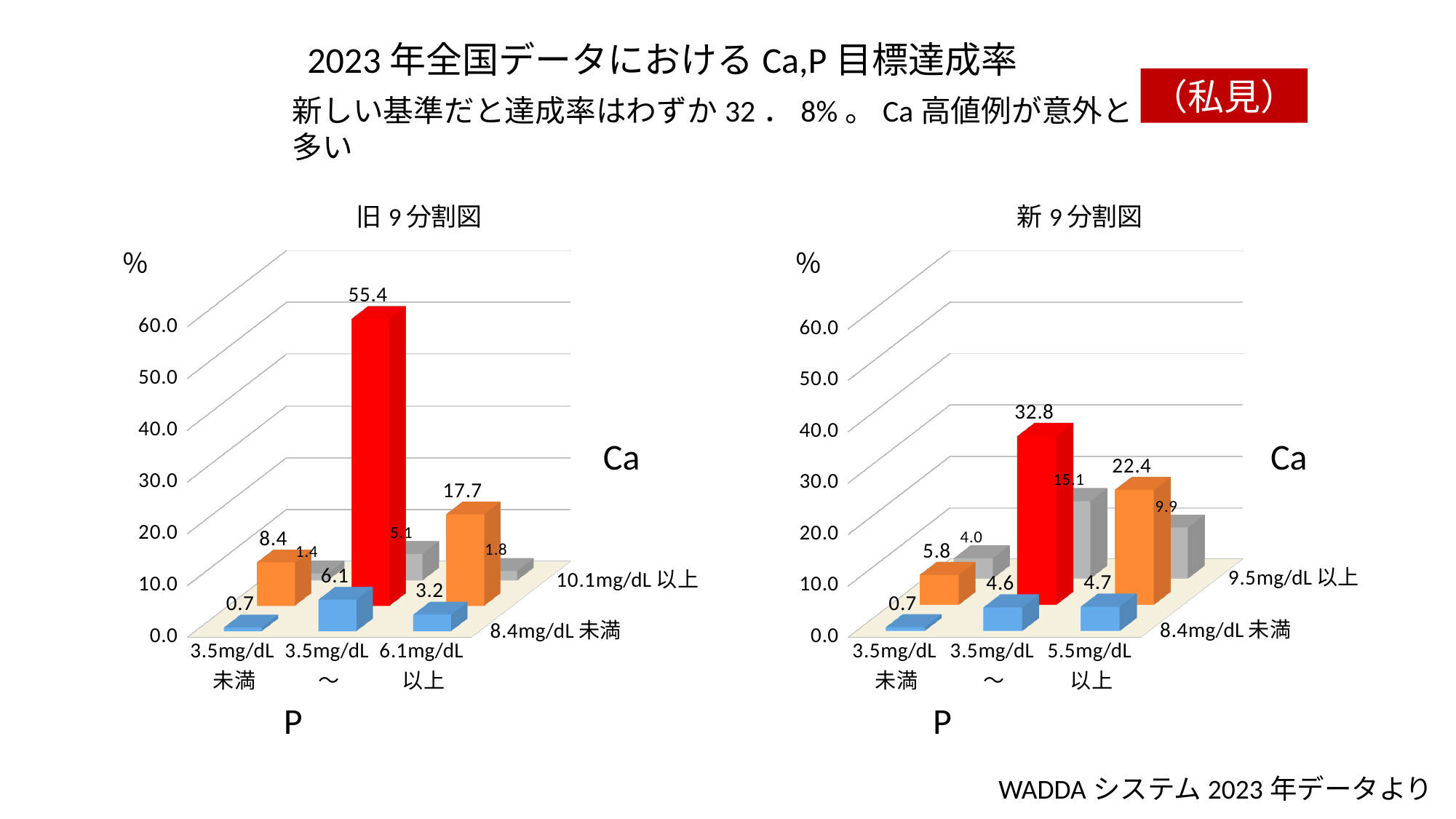

2023年全国データにおけるCa,P目標達成率
（私見）
新しい基準だと達成率はわずか32．8%。Ca高値例が意外と多い

[unsupported chart]

[unsupported chart]

％
％
Ca
Ca
P
P
WADDAシステム2023年データより